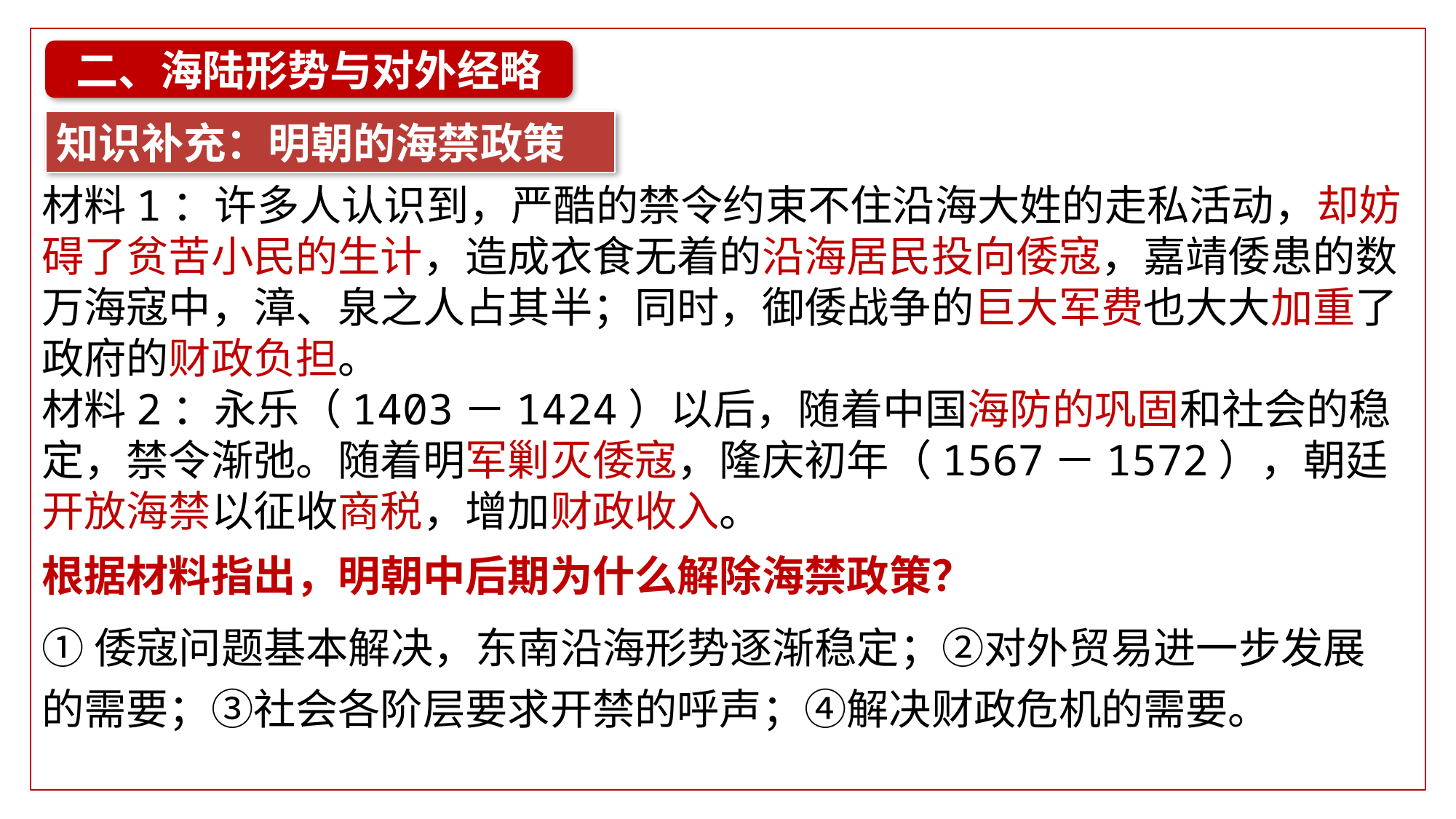

二、海陆形势与对外经略
知识补充：明朝的海禁政策
材料1：许多人认识到，严酷的禁令约束不住沿海大姓的走私活动，却妨碍了贫苦小民的生计，造成衣食无着的沿海居民投向倭寇，嘉靖倭患的数万海寇中，漳、泉之人占其半；同时，御倭战争的巨大军费也大大加重了政府的财政负担。
材料2：永乐（1403－1424）以后，随着中国海防的巩固和社会的稳定，禁令渐弛。随着明军剿灭倭寇，隆庆初年（1567－1572），朝廷开放海禁以征收商税，增加财政收入。
根据材料指出，明朝中后期为什么解除海禁政策？
①倭寇问题基本解决，东南沿海形势逐渐稳定；②对外贸易进一步发展的需要；③社会各阶层要求开禁的呼声；④解决财政危机的需要。